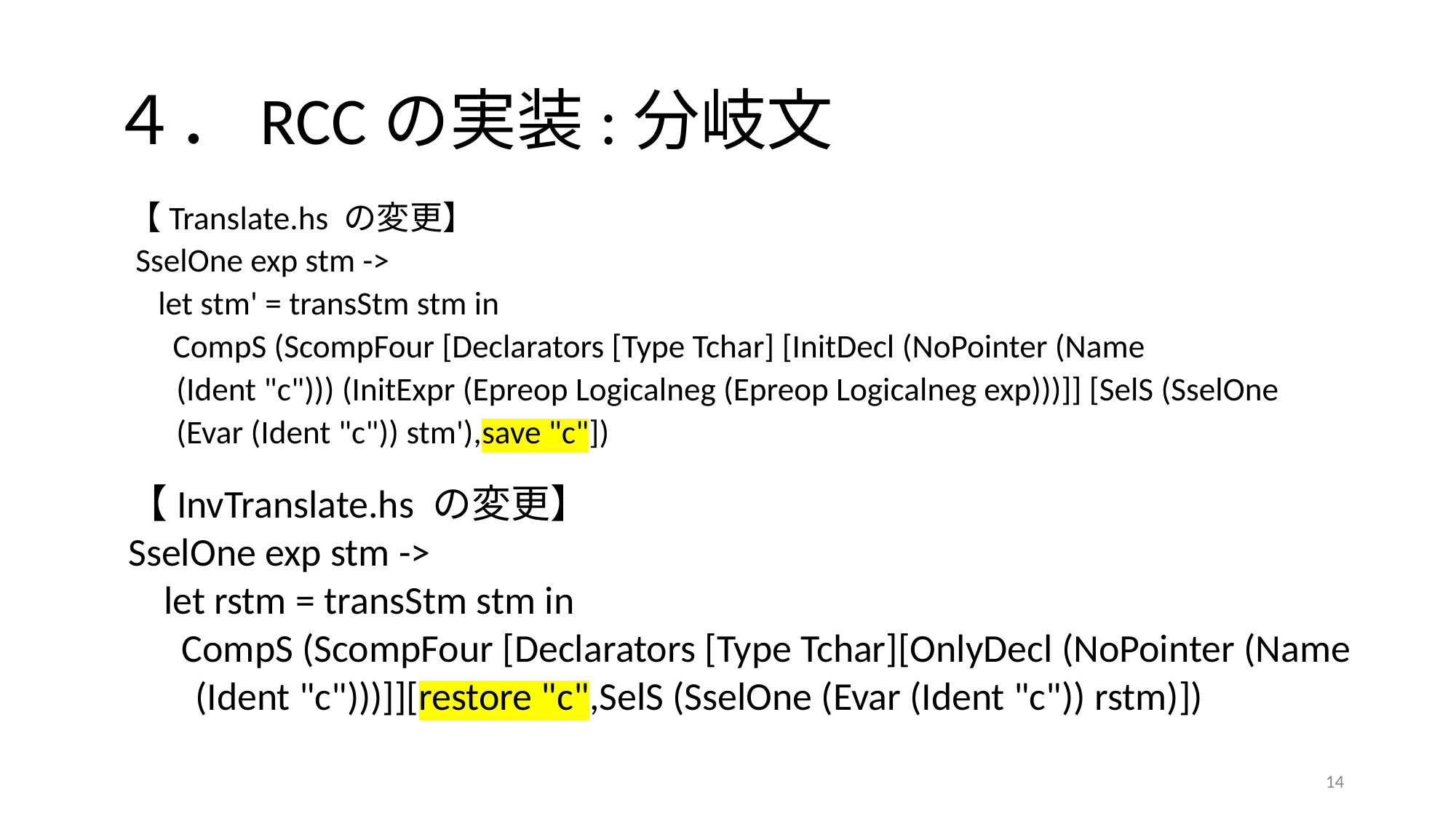

# ４．RCCの実装:分岐文
【Translate.hs の変更】
 SselOne exp stm ->
    let stm' = transStm stm in
      CompS (ScompFour [Declarators [Type Tchar] [InitDecl (NoPointer (Name
　 (Ident "c"))) (InitExpr (Epreop Logicalneg (Epreop Logicalneg exp)))]] [SelS (SselOne
　 (Evar (Ident "c")) stm'),save "c"])

【InvTranslate.hs の変更】
SselOne exp stm ->
    let rstm = transStm stm in
      CompS (ScompFour [Declarators [Type Tchar][OnlyDecl (NoPointer (Name
 　(Ident "c")))]][restore "c",SelS (SselOne (Evar (Ident "c")) rstm)])
14